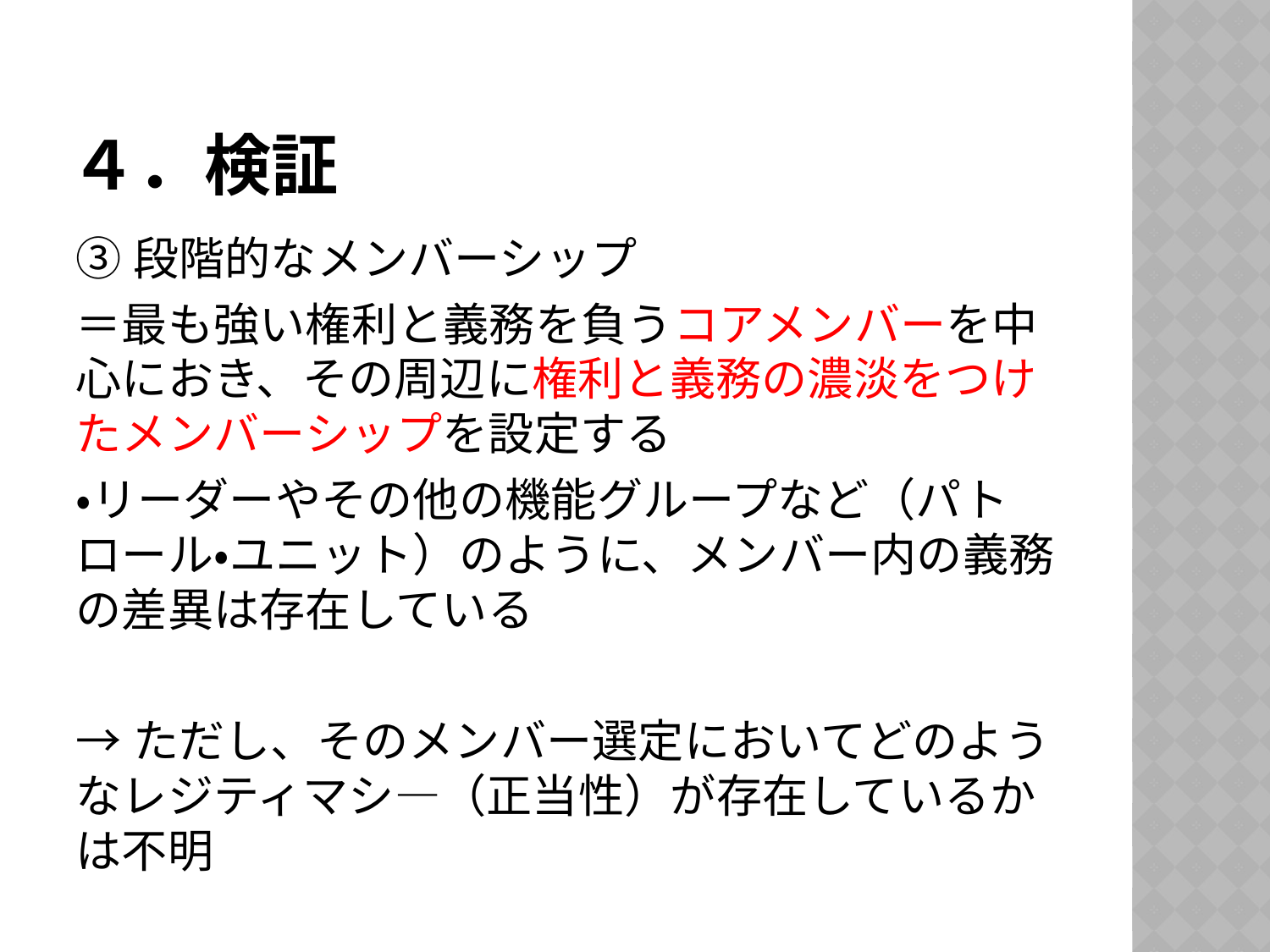

# ４．検証
③段階的なメンバーシップ
＝最も強い権利と義務を負うコアメンバーを中心におき、その周辺に権利と義務の濃淡をつけたメンバーシップを設定する
・リーダーやその他の機能グループなど（パトロール・ユニット）のように、メンバー内の義務の差異は存在している

→ただし、そのメンバー選定においてどのようなレジティマシ―（正当性）が存在しているかは不明